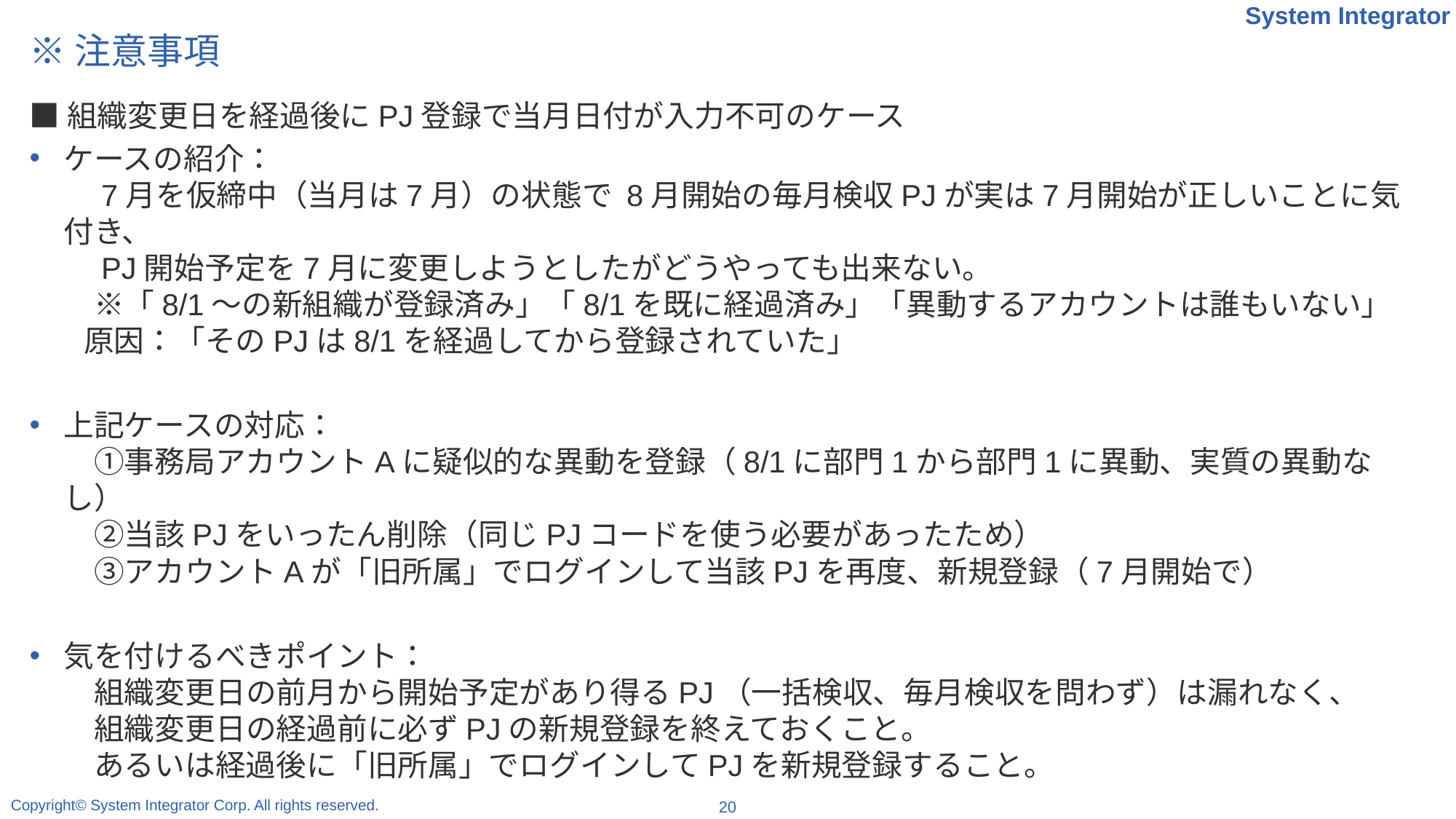

# ※注意事項
■組織変更日を経過後にPJ登録で当月日付が入力不可のケース
ケースの紹介：
　7月を仮締中（当月は7月）の状態で 8月開始の毎月検収PJが実は7月開始が正しいことに気付き、
　PJ開始予定を7月に変更しようとしたがどうやっても出来ない。
　※「8/1～の新組織が登録済み」「8/1を既に経過済み」「異動するアカウントは誰もいない」
   原因：「そのPJは8/1を経過してから登録されていた」

上記ケースの対応：
　①事務局アカウントAに疑似的な異動を登録（8/1に部門1から部門1に異動、実質の異動なし）
　②当該PJをいったん削除（同じPJコードを使う必要があったため）
　③アカウントAが「旧所属」でログインして当該PJを再度、新規登録（7月開始で）

気を付けるべきポイント：
　組織変更日の前月から開始予定があり得るPJ（一括検収、毎月検収を問わず）は漏れなく、
　組織変更日の経過前に必ずPJの新規登録を終えておくこと。
　あるいは経過後に「旧所属」でログインしてPJを新規登録すること。